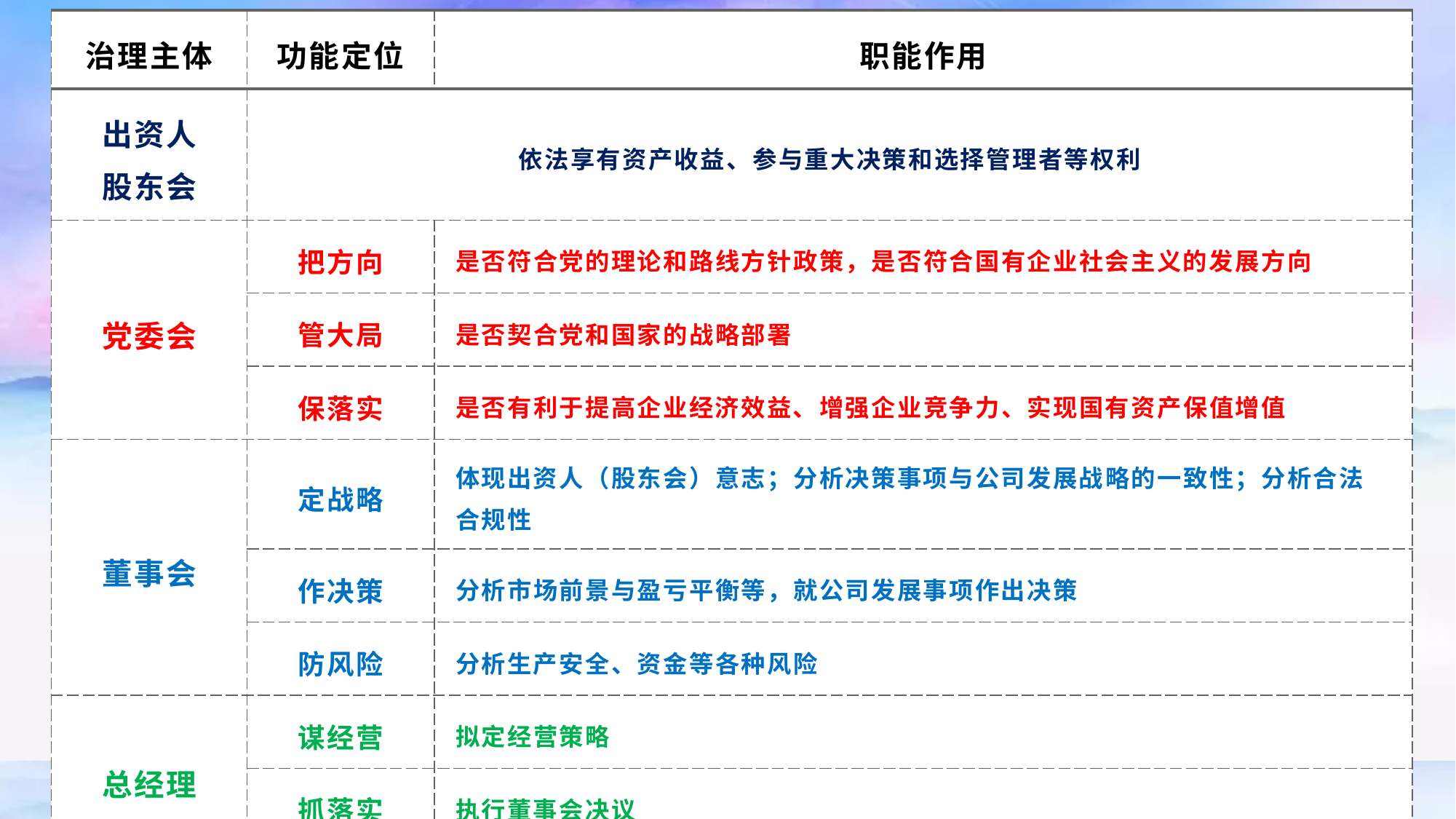

| 治理主体 | 功能定位 | 职能作用 |
| --- | --- | --- |
| 出资人 股东会 | 依法享有资产收益、参与重大决策和选择管理者等权利 |  |
| 党委会 | 把方向 | 是否符合党的理论和路线方针政策，是否符合国有企业社会主义的发展方向 |
|  | 管大局 | 是否契合党和国家的战略部署 |
|  | 保落实 | 是否有利于提高企业经济效益、增强企业竞争力、实现国有资产保值增值 |
| 董事会 | 定战略 | 体现出资人（股东会）意志；分析决策事项与公司发展战略的一致性；分析合法合规性 |
|  | 作决策 | 分析市场前景与盈亏平衡等，就公司发展事项作出决策 |
|  | 防风险 | 分析生产安全、资金等各种风险 |
| 总经理 办公会 | 谋经营 | 拟定经营策略 |
|  | 抓落实 | 执行董事会决议 |
|  | 强管理 | 强化运营管理，提升管理效能 |
21